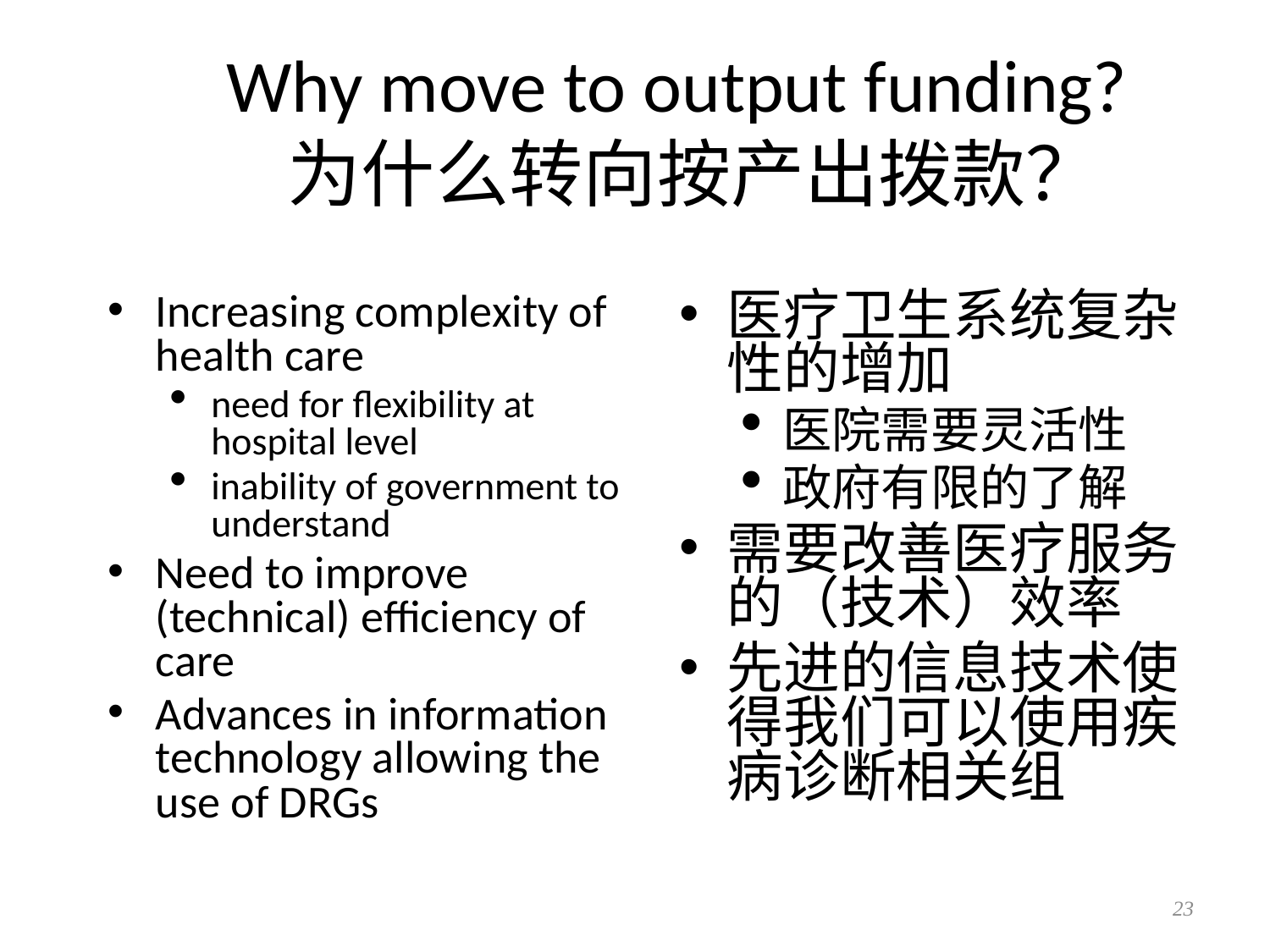

# Why move to output funding? 为什么转向按产出拨款？
Increasing complexity of health care
need for flexibility at hospital level
inability of government to understand
Need to improve (technical) efficiency of care
Advances in information technology allowing the use of DRGs
医疗卫生系统复杂性的增加
医院需要灵活性
政府有限的了解
需要改善医疗服务的（技术）效率
先进的信息技术使得我们可以使用疾病诊断相关组

23